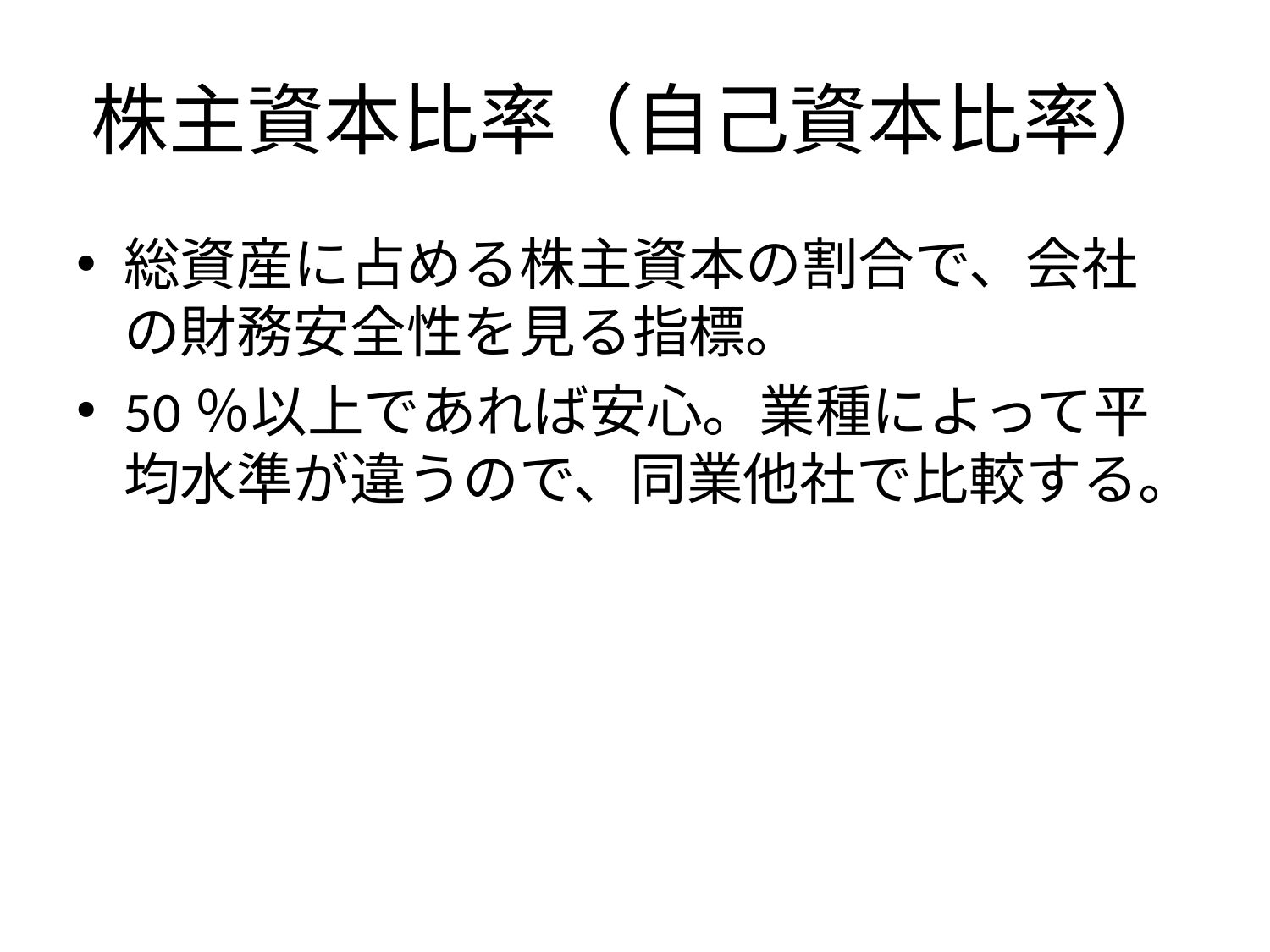

# 株主資本比率（自己資本比率）
総資産に占める株主資本の割合で、会社の財務安全性を見る指標。
50％以上であれば安心。業種によって平均水準が違うので、同業他社で比較する。